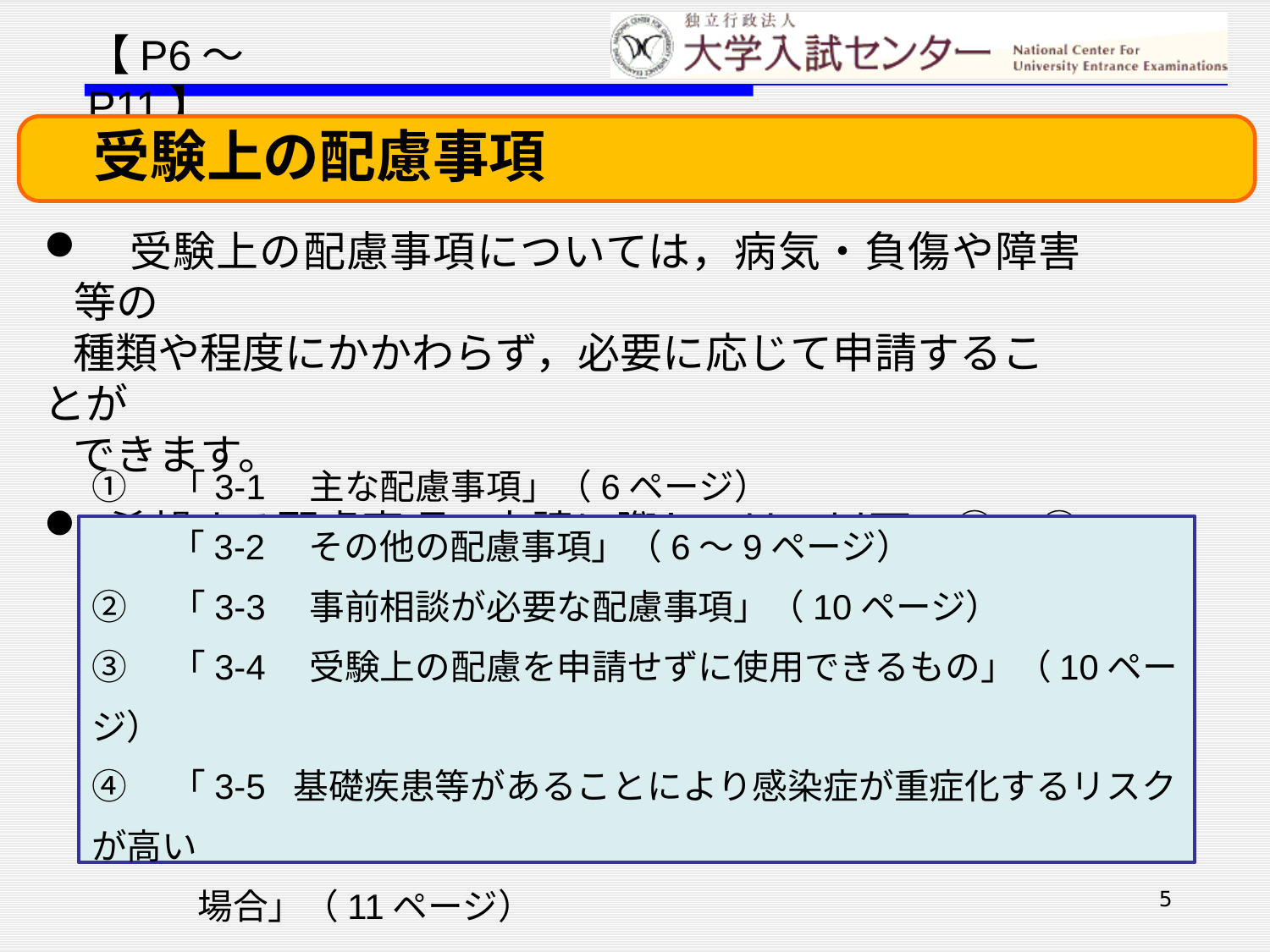

【P6～P11】
　受験上の配慮事項
　受験上の配慮事項については，病気・負傷や障害等の
  種類や程度にかかわらず，必要に応じて申請することが
  できます。

希望する配慮事項の申請に際しては，以下の①～④を
　確認してください。

①　「3-1　主な配慮事項」（6ページ）
　 　「3-2　その他の配慮事項」（6～9ページ）
②　「3-3　事前相談が必要な配慮事項」（10ページ）
③　「3-4　受験上の配慮を申請せずに使用できるもの」（10ページ）
④　「3-5  基礎疾患等があることにより感染症が重症化するリスクが高い
　　　場合」（11ページ）
5